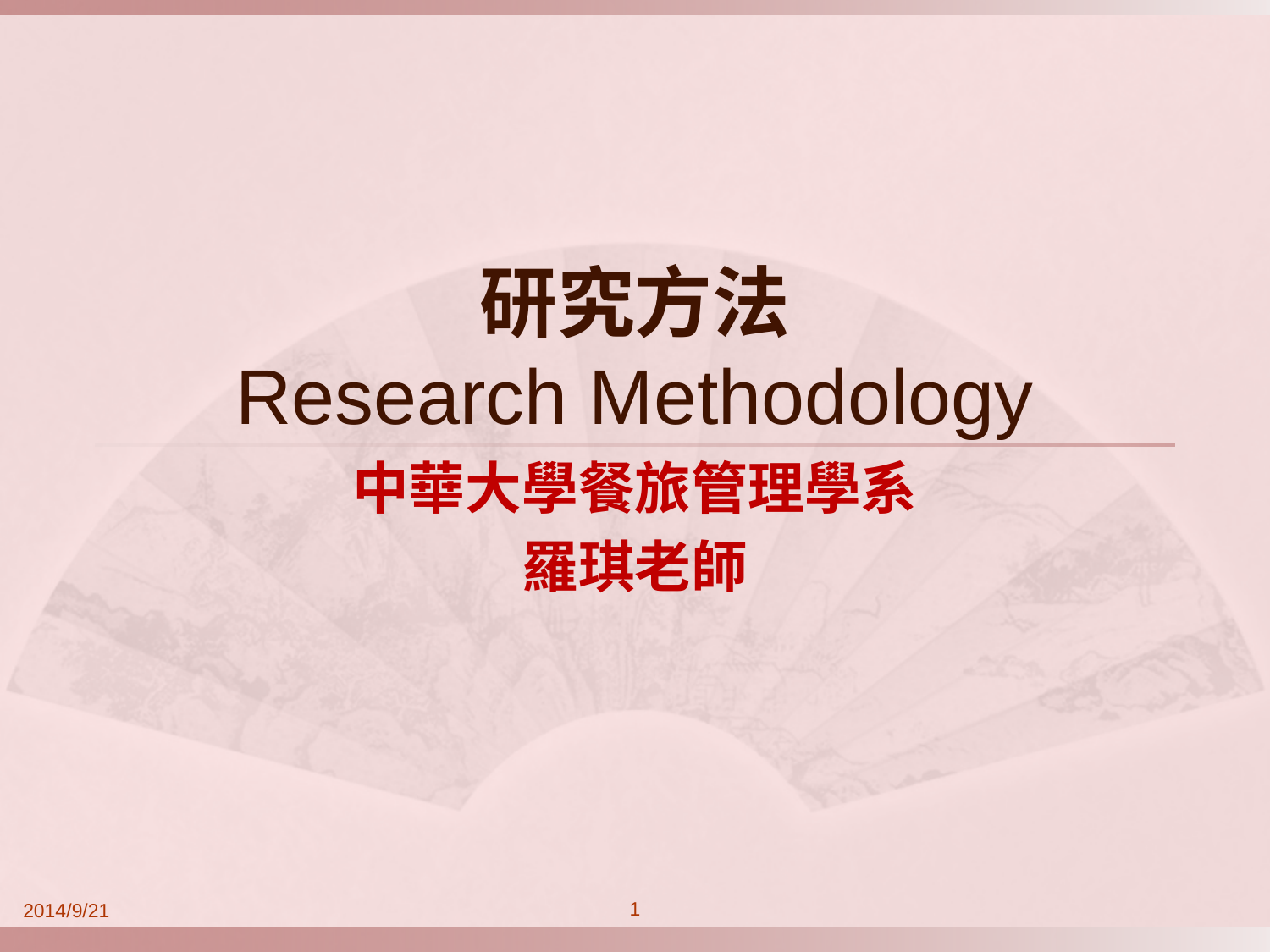

# 研究方法 Research Methodology
中華大學餐旅管理學系
羅琪老師
2014/9/21
1